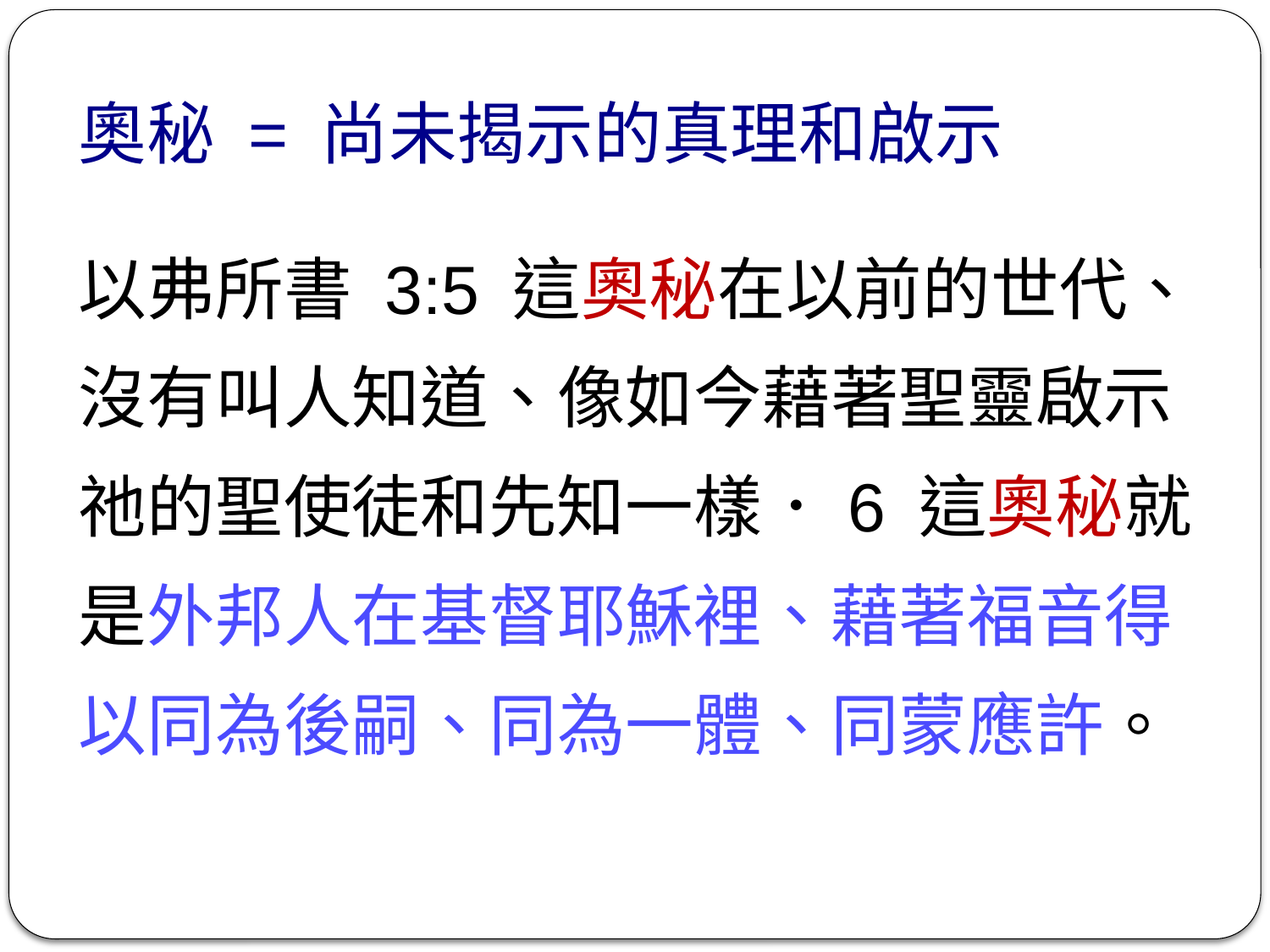

奧秘 = 尚未揭示的真理和啟示
以弗所書 3:5 這奧秘在以前的世代、沒有叫人知道、像如今藉著聖靈啟示祂的聖使徒和先知一樣．6 這奧秘就是外邦人在基督耶穌裡、藉著福音得以同為後嗣、同為一體、同蒙應許。